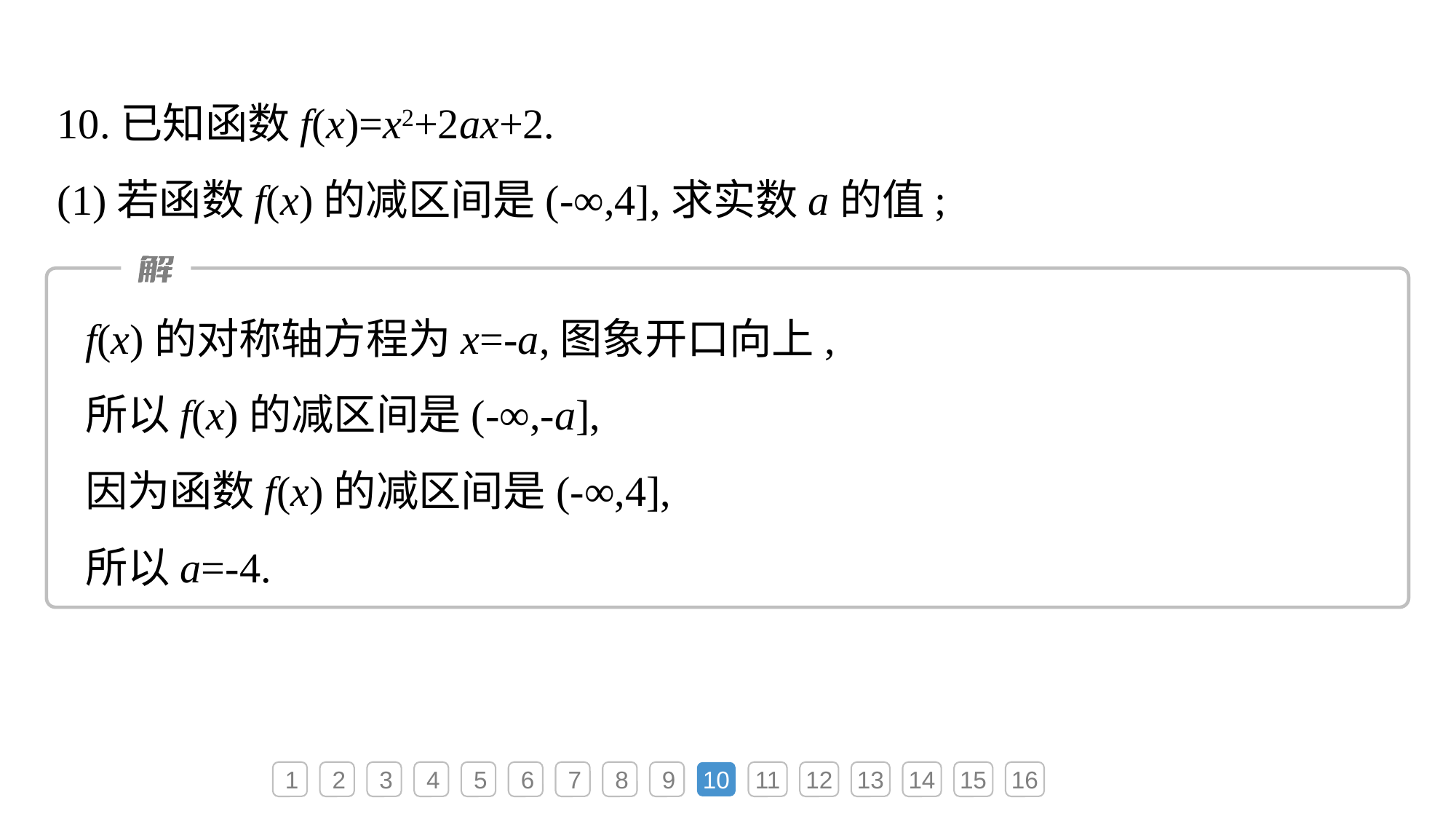

10.已知函数f(x)=x2+2ax+2.
(1)若函数f(x)的减区间是(-∞,4],求实数a的值;

f(x)的对称轴方程为x=-a,图象开口向上,
所以f(x)的减区间是(-∞,-a],
因为函数f(x)的减区间是(-∞,4],
所以a=-4.
1
2
3
4
5
6
7
8
9
10
11
12
13
14
15
16